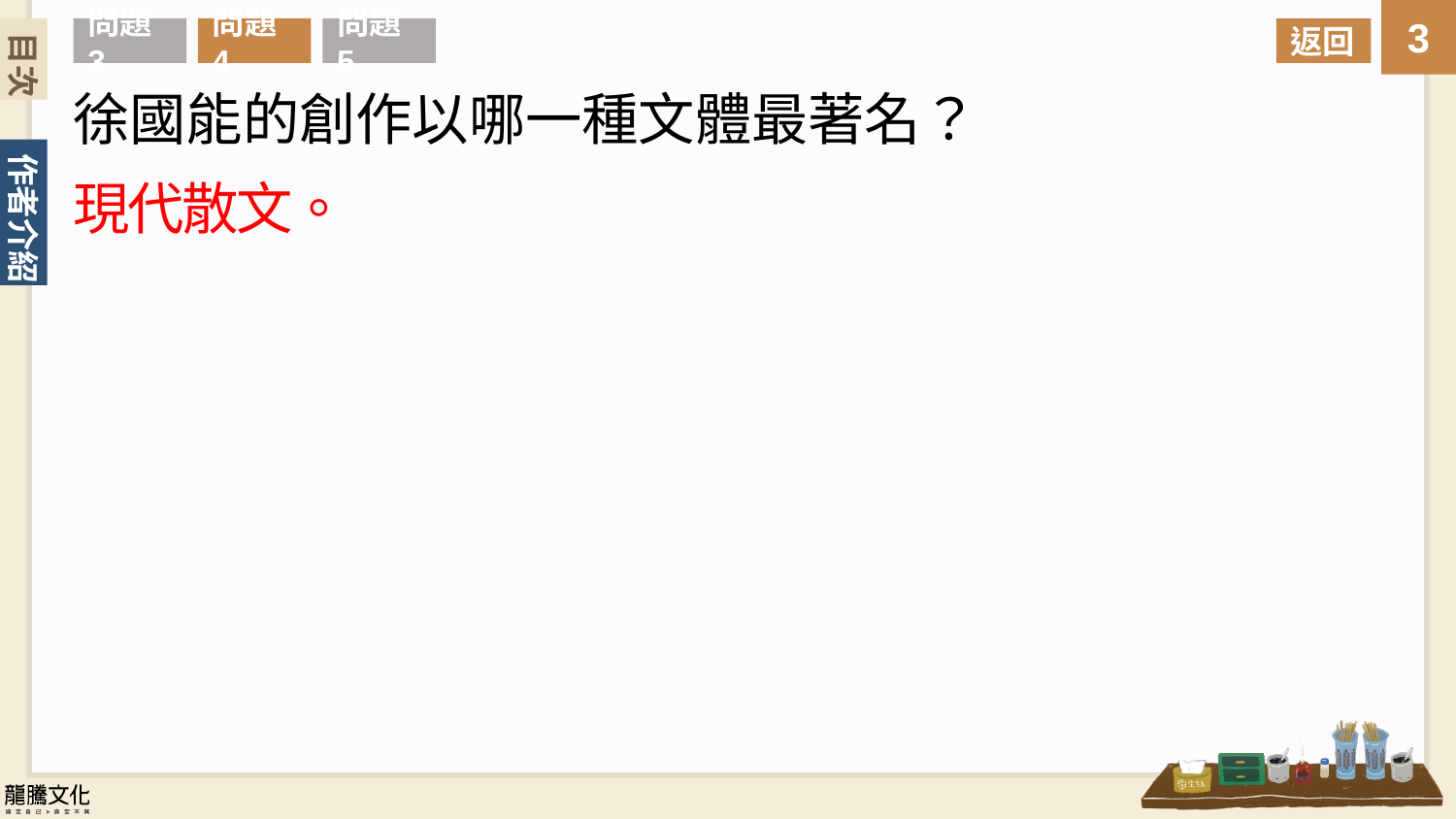

問題5
問題4
目次
問題3
返回
徐國能的創作以哪一種文體最著名？
現代散文。